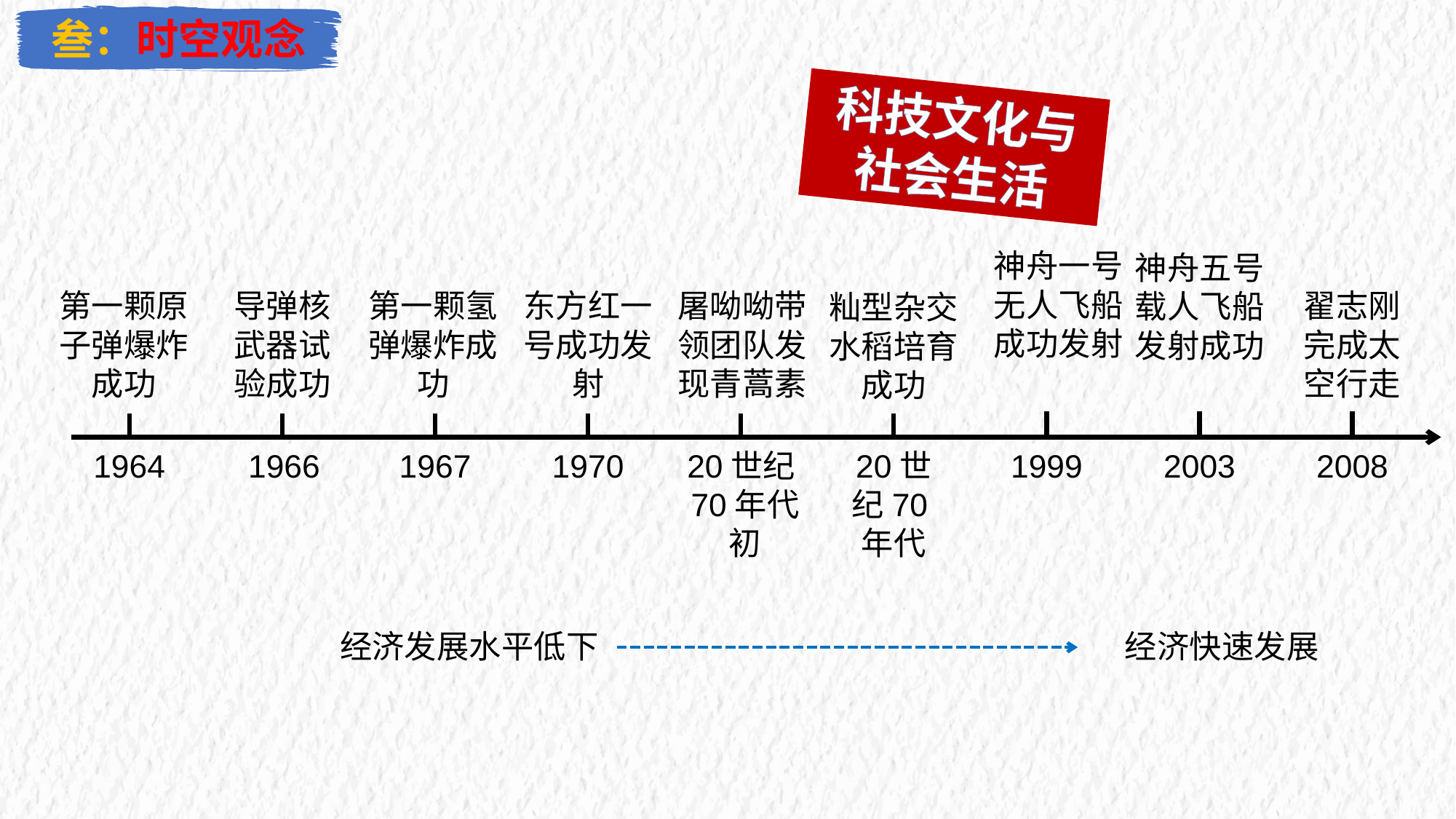

叁：时空观念
科技文化与社会生活
神舟一号无人飞船成功发射
神舟五号载人飞船发射成功
第一颗原子弹爆炸成功
导弹核武器试验成功
第一颗氢弹爆炸成功
东方红一号成功发射
屠呦呦带领团队发现青蒿素
翟志刚完成太空行走
籼型杂交水稻培育成功
1964
1966
1967
1970
20世纪70年代初
20世纪70年代
1999
2003
2008
经济发展水平低下
经济快速发展